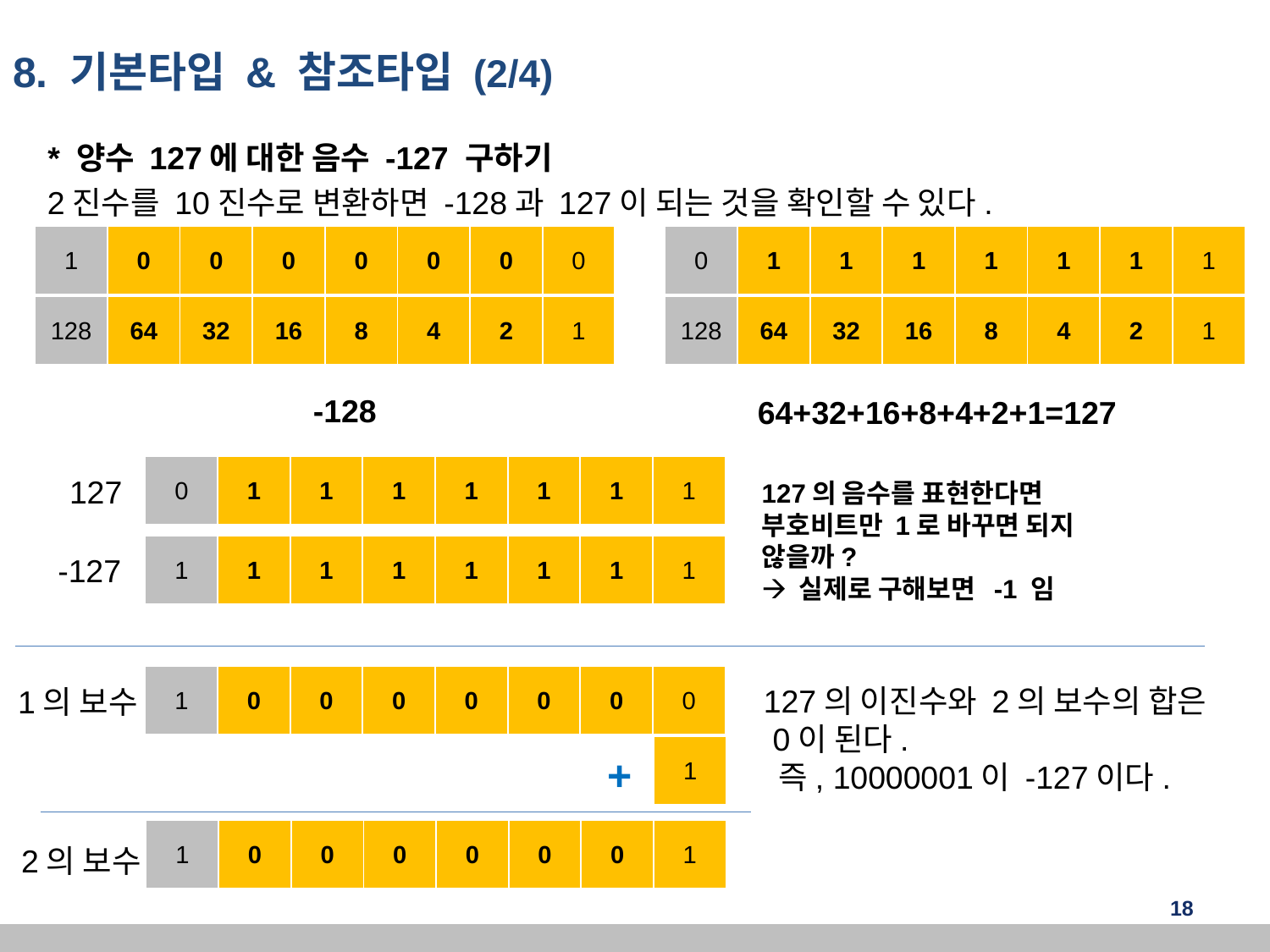

8. 기본타입 & 참조타입 (2/4)
* 양수 127에 대한 음수 -127 구하기
2진수를 10진수로 변환하면 -128과 127이 되는 것을 확인할 수 있다.
| 1 | 0 | 0 | 0 | 0 | 0 | 0 | 0 |
| --- | --- | --- | --- | --- | --- | --- | --- |
| 0 | 1 | 1 | 1 | 1 | 1 | 1 | 1 |
| --- | --- | --- | --- | --- | --- | --- | --- |
| 128 | 64 | 32 | 16 | 8 | 4 | 2 | 1 |
| --- | --- | --- | --- | --- | --- | --- | --- |
| 128 | 64 | 32 | 16 | 8 | 4 | 2 | 1 |
| --- | --- | --- | --- | --- | --- | --- | --- |
-128
64+32+16+8+4+2+1=127
| 0 | 1 | 1 | 1 | 1 | 1 | 1 | 1 |
| --- | --- | --- | --- | --- | --- | --- | --- |
127
127의 음수를 표현한다면 부호비트만 1로 바꾸면 되지 않을까?
🡪 실제로 구해보면  -1 임
| 1 | 1 | 1 | 1 | 1 | 1 | 1 | 1 |
| --- | --- | --- | --- | --- | --- | --- | --- |
-127
| 1 | 0 | 0 | 0 | 0 | 0 | 0 | 0 |
| --- | --- | --- | --- | --- | --- | --- | --- |
127의 이진수와 2의 보수의 합은
 0이 된다.
 즉, 10000001이 -127이다.
1의 보수
| 1 |
| --- |
+
| 1 | 0 | 0 | 0 | 0 | 0 | 0 | 1 |
| --- | --- | --- | --- | --- | --- | --- | --- |
2의 보수
18